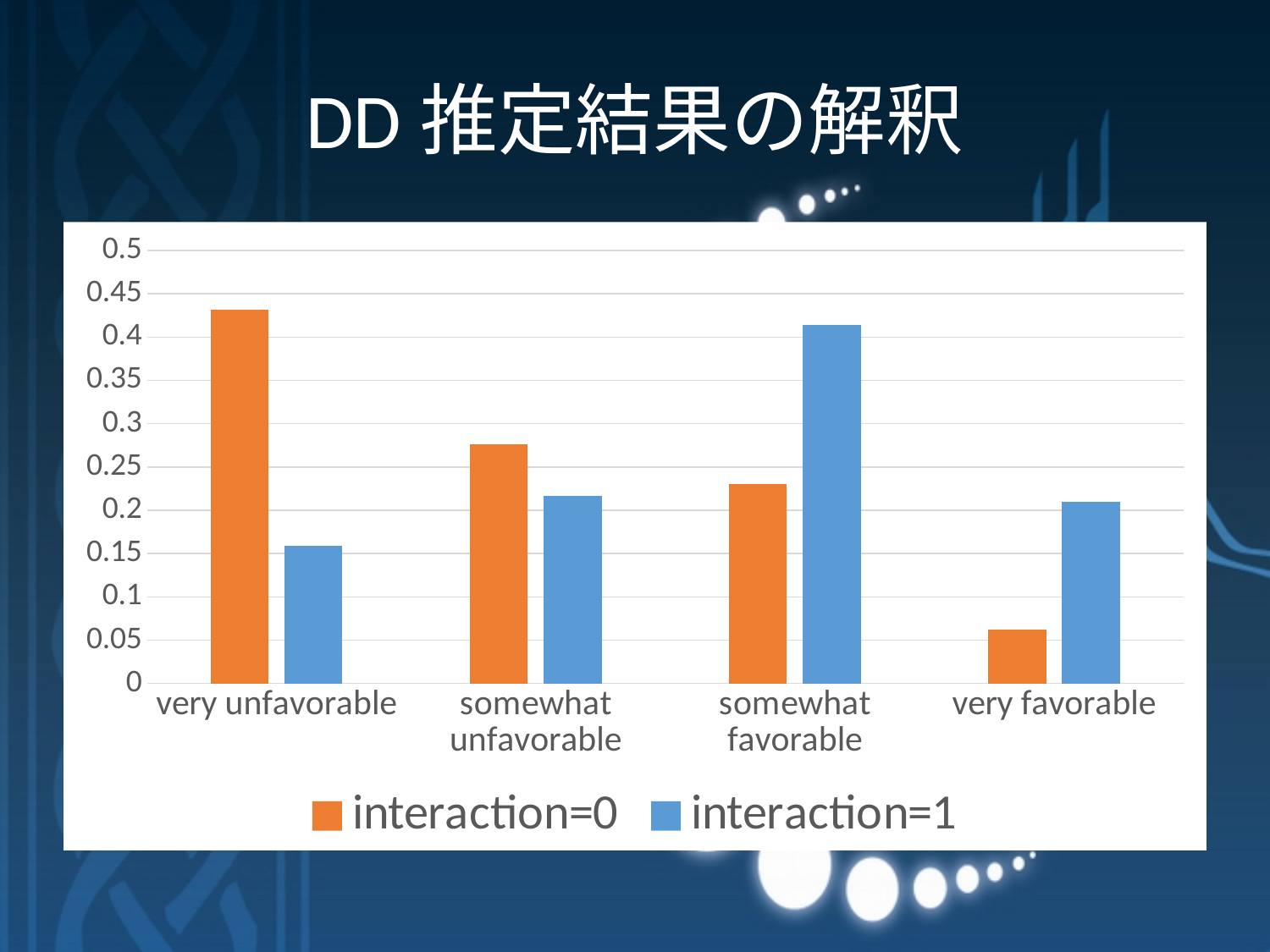

# DD推定結果の解釈

### Chart

| Category | interaction=0 | interaction=1 |
|---|---|---|
| very unfavorable | 0.4314 | 0.1587 |
| somewhat unfavorable | 0.276 | 0.2168 |
| somewhat favorable | 0.2306 | 0.4144 |
| very favorable | 0.0621 | 0.2101 |